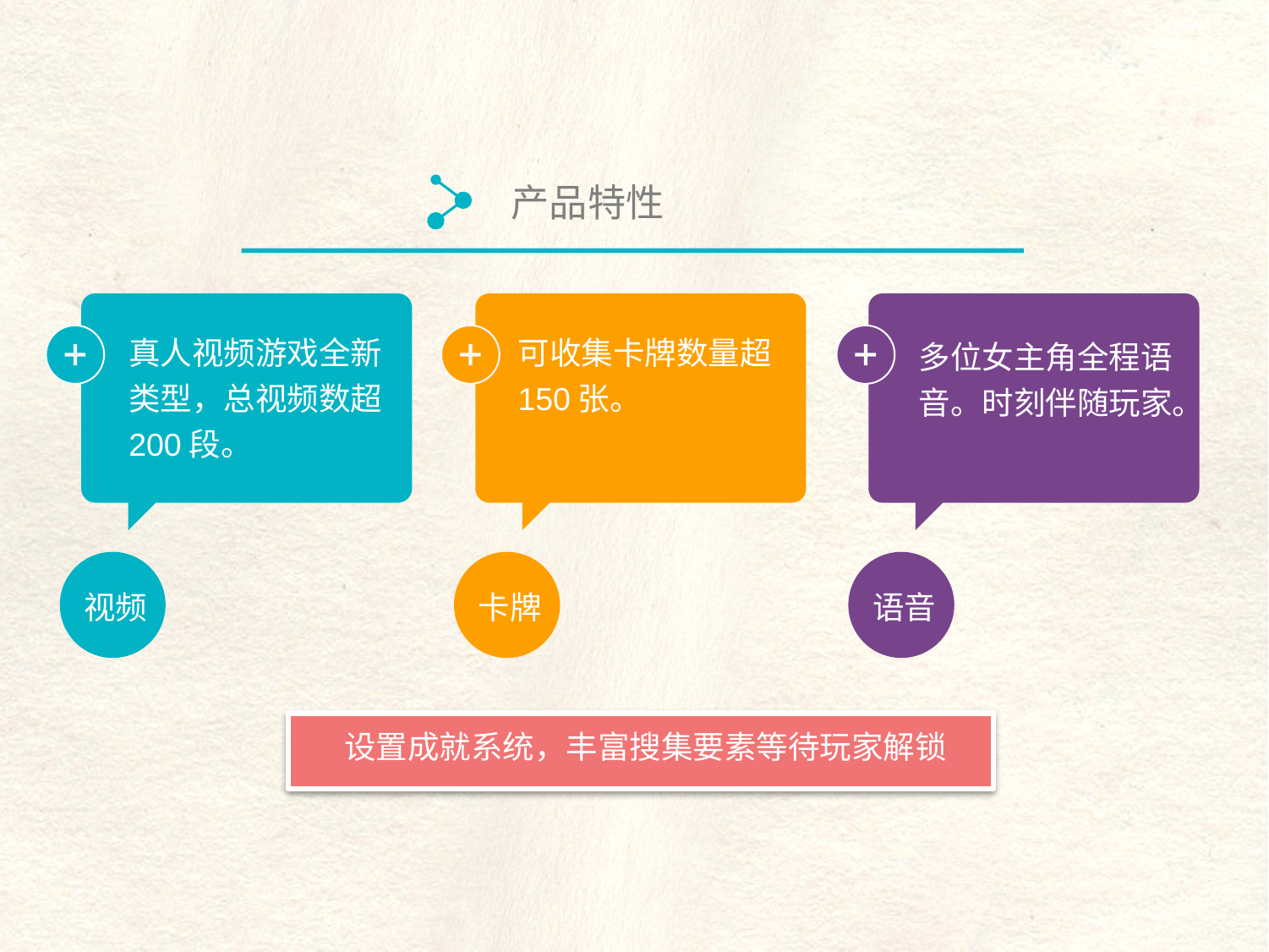

产品特性

真人视频游戏全新类型，总视频数超200段。

可收集卡牌数量超150张。
多位女主角全程语音。时刻伴随玩家。
视频
卡牌
语音
     设置成就系统，丰富搜集要素等待玩家解锁